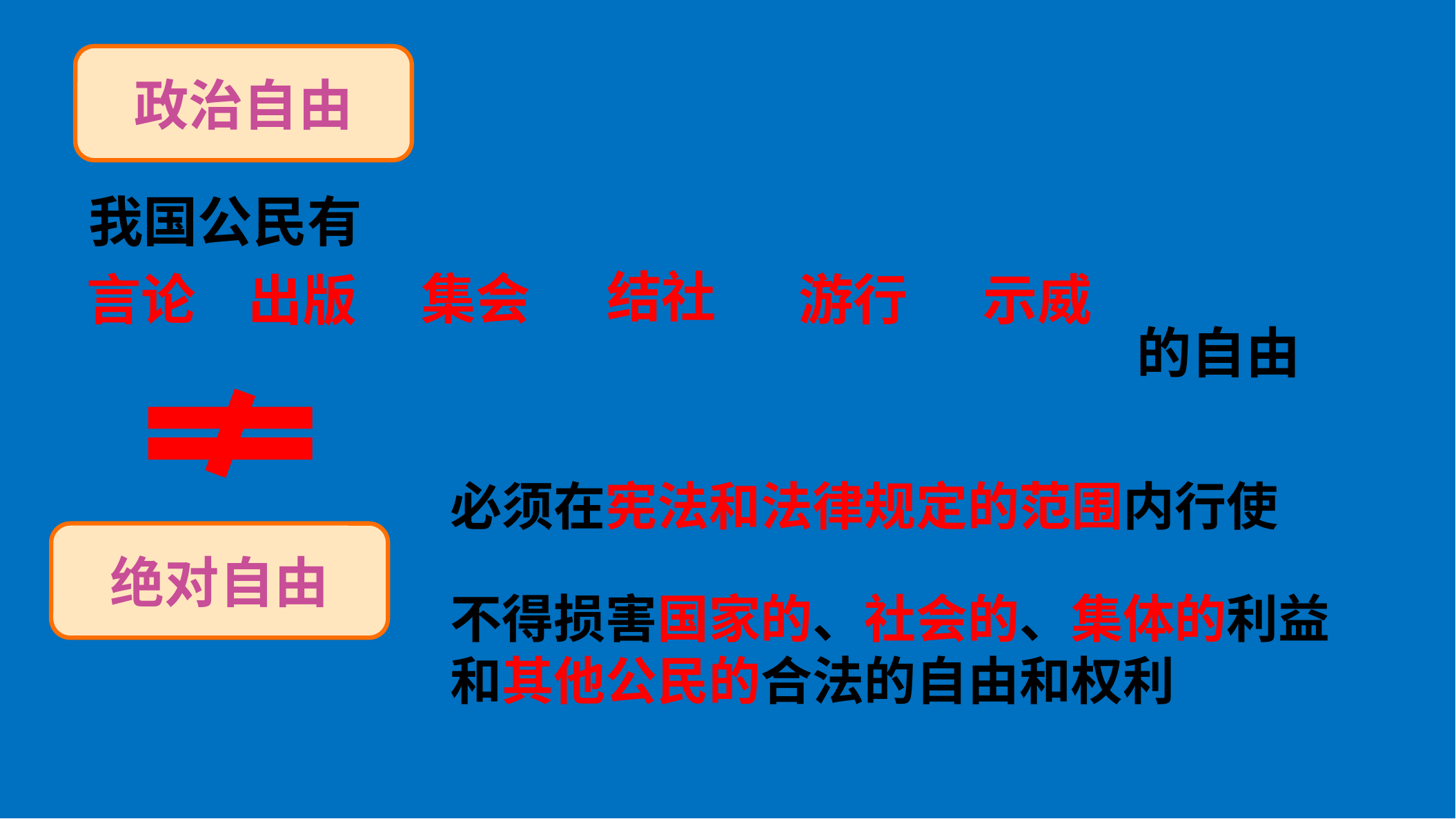

政治自由
我国公民有
结社
集会
游行
示威
言论
出版
的自由

必须在宪法和法律规定的范围内行使
绝对自由
不得损害国家的、社会的、集体的利益和其他公民的合法的自由和权利